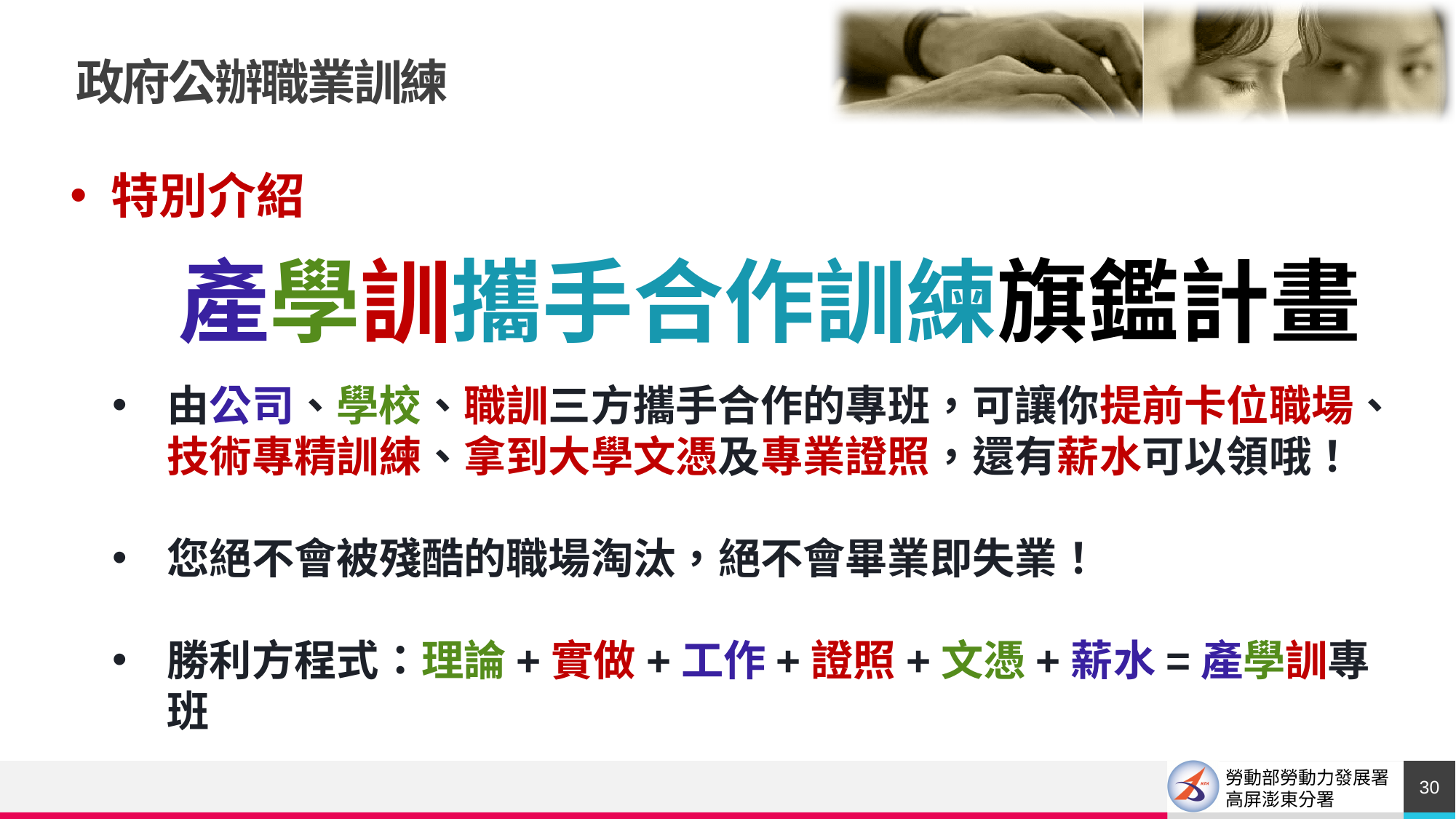

政府公辦職業訓練
特別介紹
產學訓攜手合作訓練旗鑑計畫
由公司、學校、職訓三方攜手合作的專班，可讓你提前卡位職場、技術專精訓練、拿到大學文憑及專業證照，還有薪水可以領哦！

您絕不會被殘酷的職場淘汰，絕不會畢業即失業！

勝利方程式：理論+實做+工作+證照+文憑+薪水=產學訓專班
30